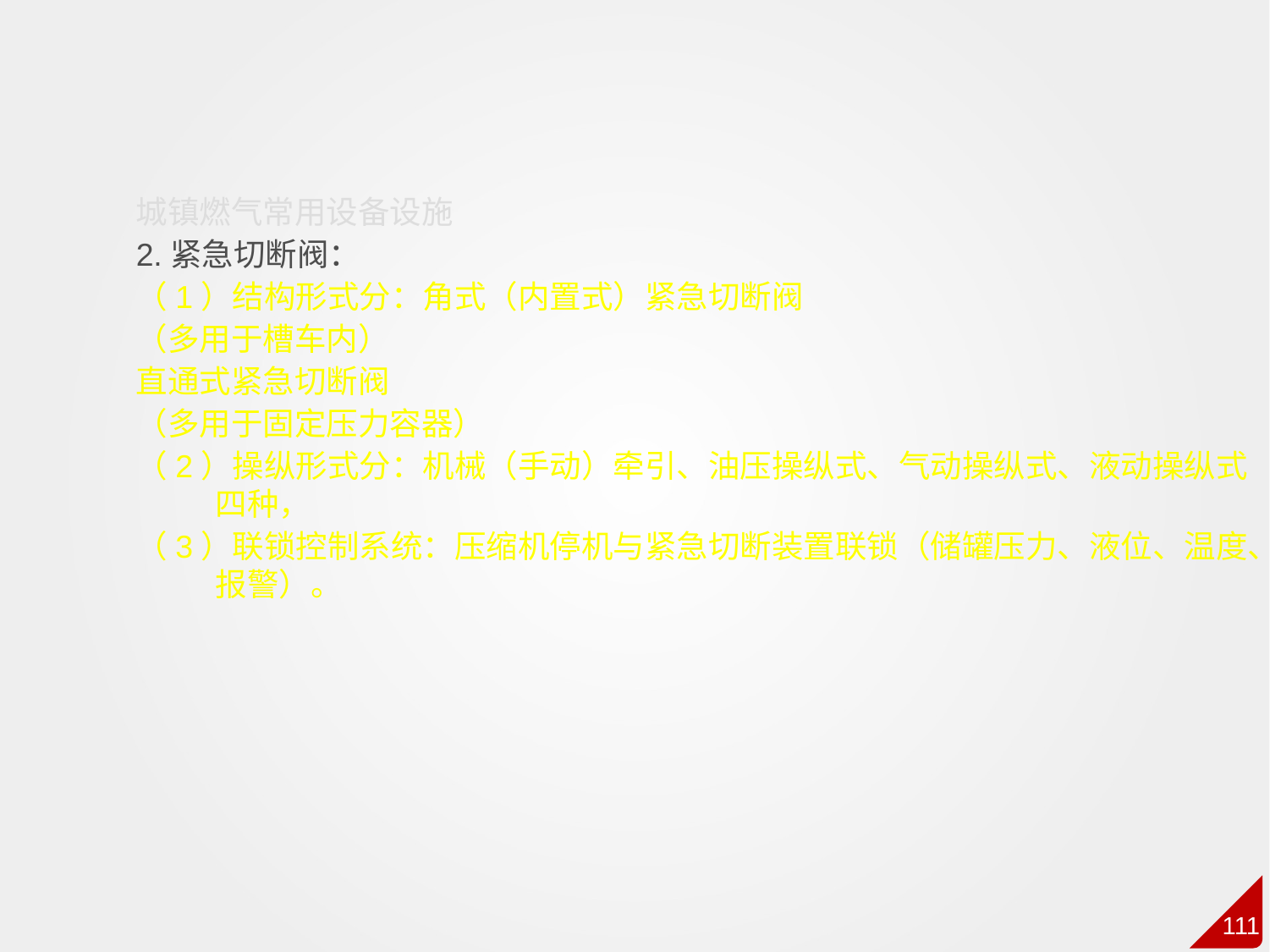

城镇燃气常用设备设施
2.紧急切断阀：
（1）结构形式分：角式（内置式）紧急切断阀
（多用于槽车内）
直通式紧急切断阀
（多用于固定压力容器）
（2）操纵形式分：机械（手动）牵引、油压操纵式、气动操纵式、液动操纵式四种，
（3）联锁控制系统：压缩机停机与紧急切断装置联锁（储罐压力、液位、温度、报警）。